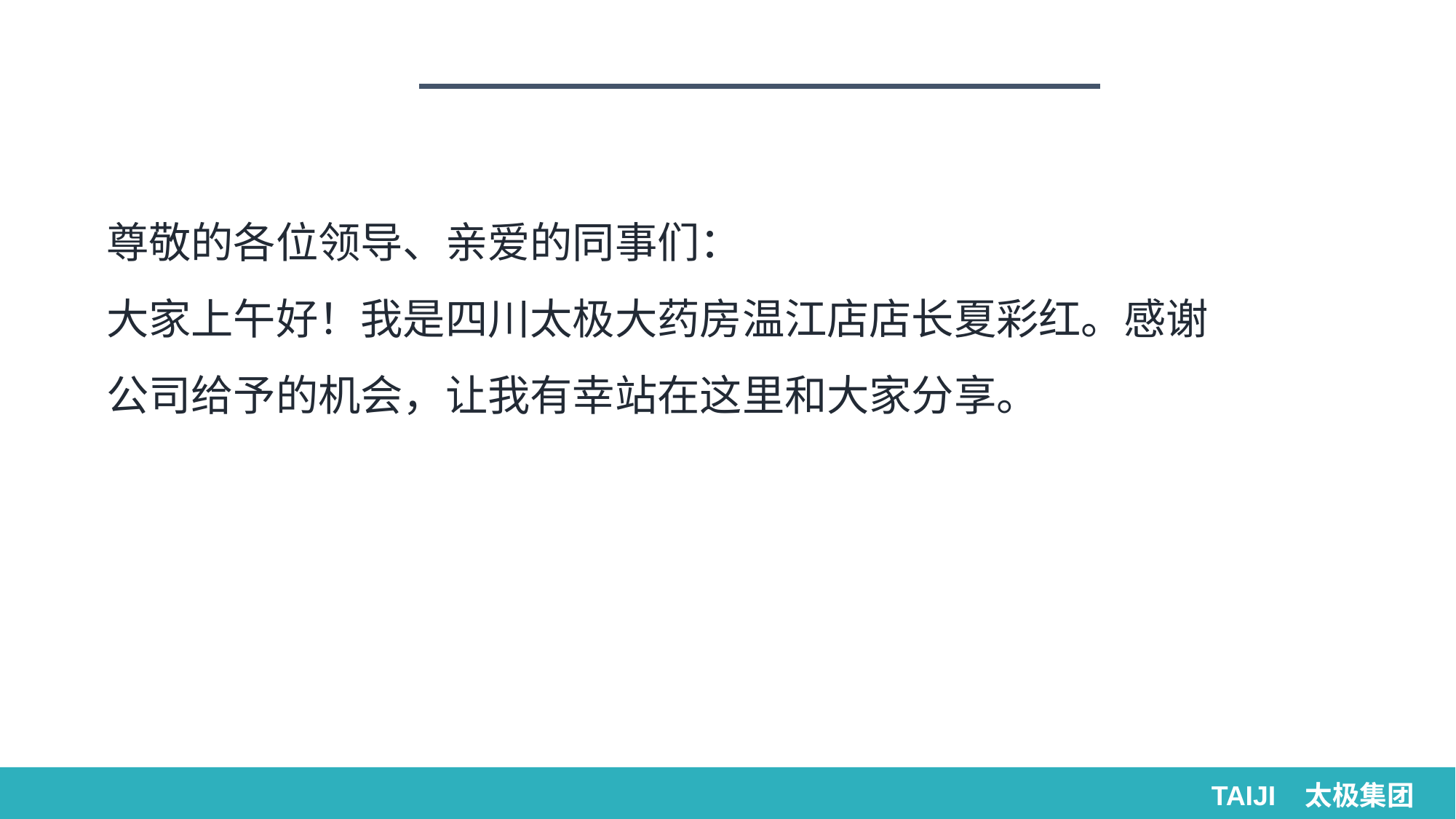

尊敬的各位领导、亲爱的同事们：
大家上午好！我是四川太极大药房温江店店长夏彩红。感谢公司给予的机会，让我有幸站在这里和大家分享。

TAIJI   太极集团